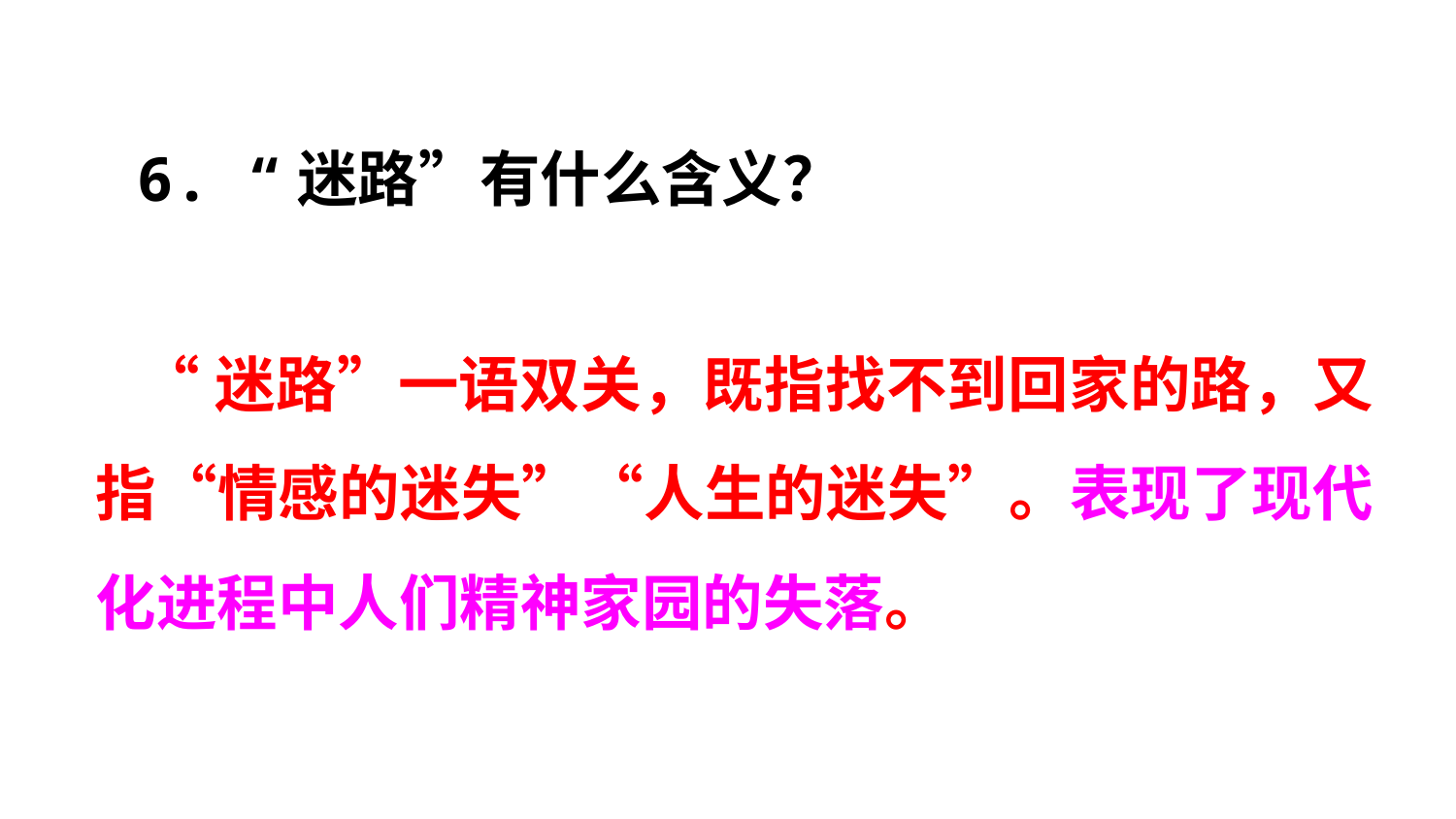

6. “迷路”有什么含义？
    “迷路”一语双关，既指找不到回家的路，又指“情感的迷失”“人生的迷失”。表现了现代化进程中人们精神家园的失落。